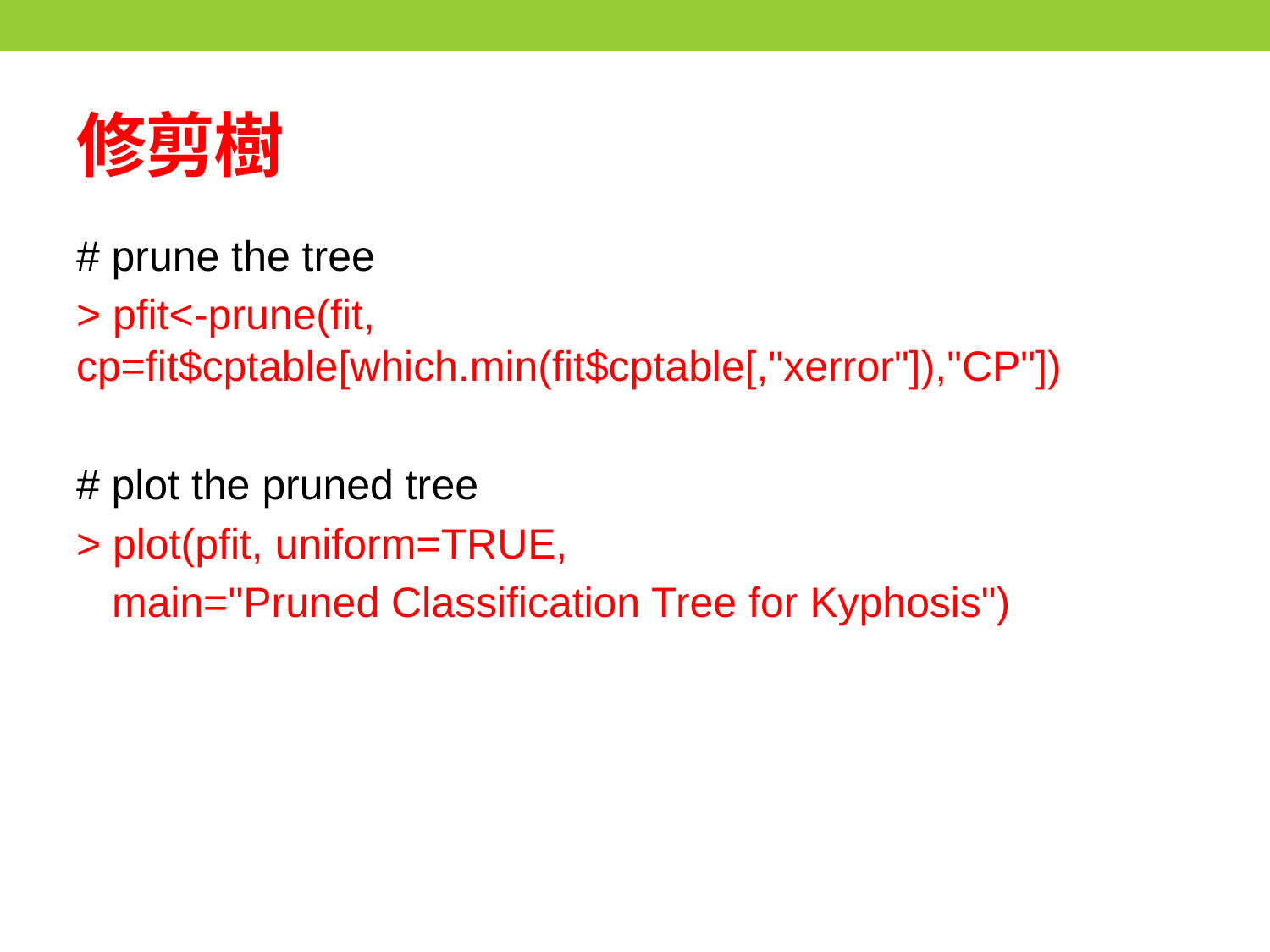

# 修剪樹
# prune the tree
> pfit<-prune(fit, cp=fit$cptable[which.min(fit$cptable[,"xerror"]),"CP"])

# plot the pruned tree
> plot(pfit, uniform=TRUE,
   main="Pruned Classification Tree for Kyphosis")